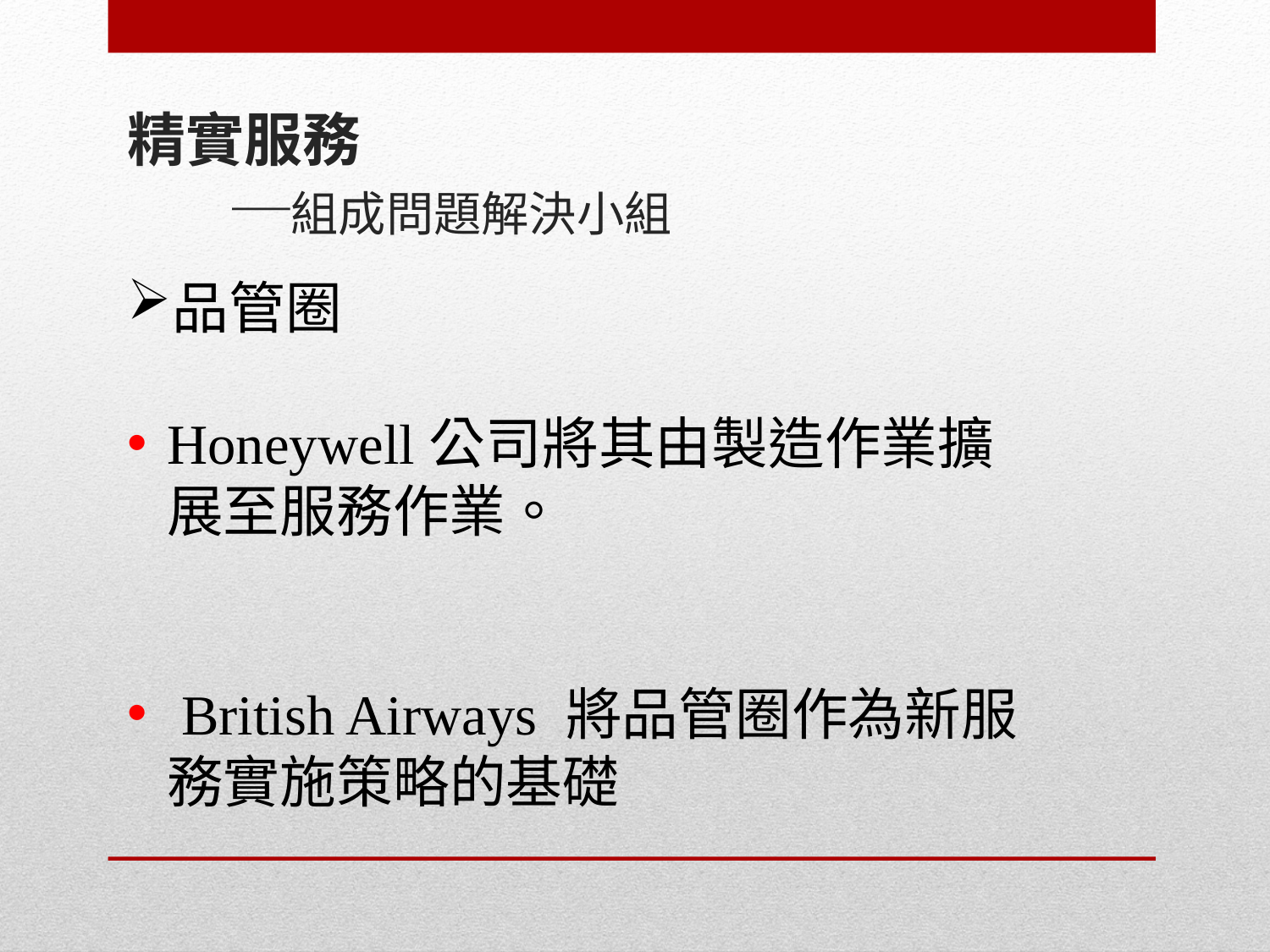

# 精實服務 ─組成問題解決小組
品管圈

Honeywell公司將其由製造作業擴展至服務作業。

 British Airways 將品管圈作為新服務實施策略的基礎